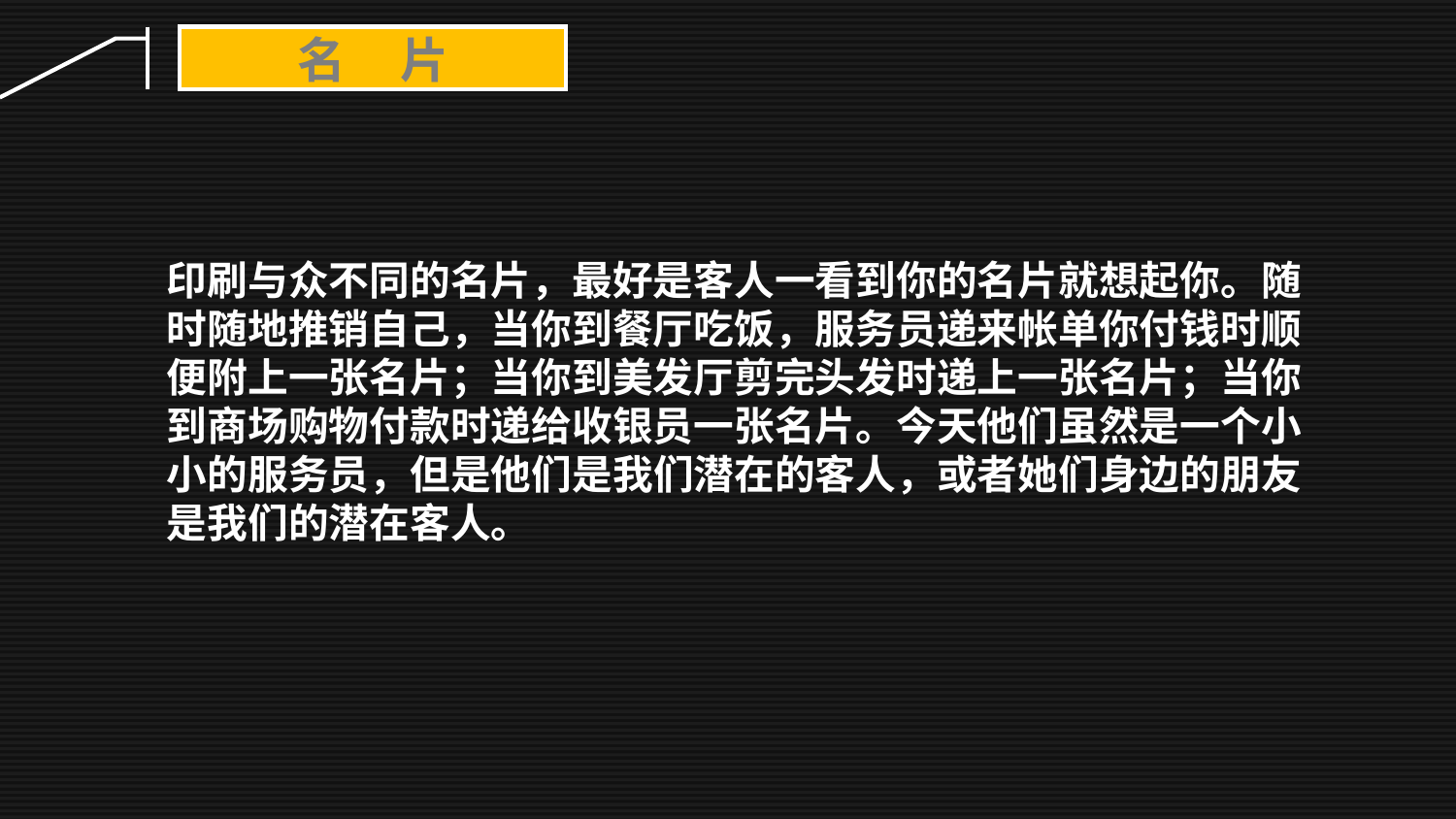

名     片
印刷与众不同的名片，最好是客人一看到你的名片就想起你。随时随地推销自己，当你到餐厅吃饭，服务员递来帐单你付钱时顺便附上一张名片；当你到美发厅剪完头发时递上一张名片；当你到商场购物付款时递给收银员一张名片。今天他们虽然是一个小小的服务员，但是他们是我们潜在的客人，或者她们身边的朋友是我们的潜在客人。